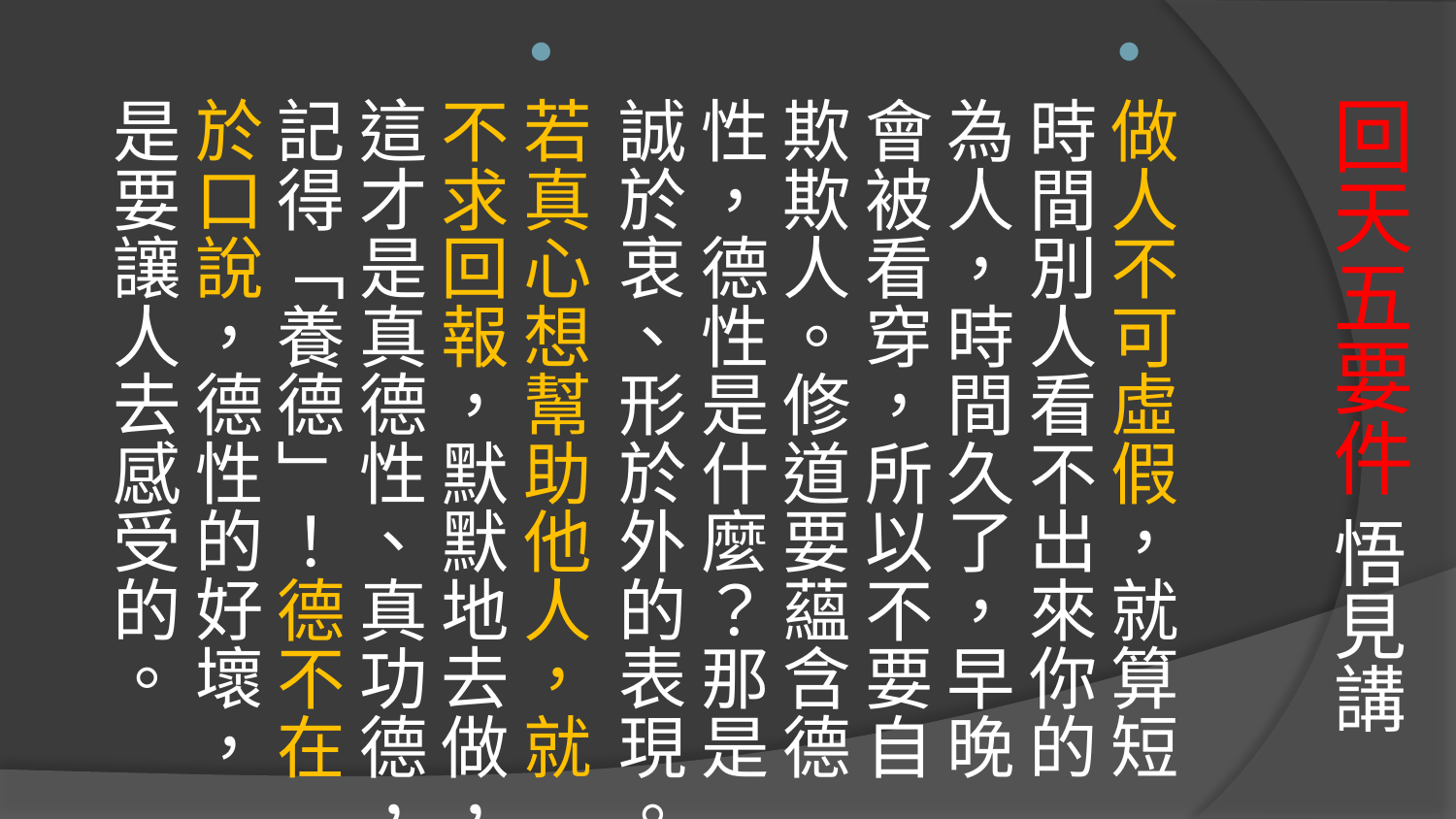

做人不可虛假，就算短時間別人看不出來你的為人，時間久了，早晚會被看穿，所以不要自欺欺人。修道要蘊含德性，德性是什麼？那是誠於衷、形於外的表現。
若真心想幫助他人，就不求回報，默默地去做，這才是真德性、真功德，記得「養德」！德不在於口說，德性的好壞，是要讓人去感受的。

# 回天五要件 悟見講